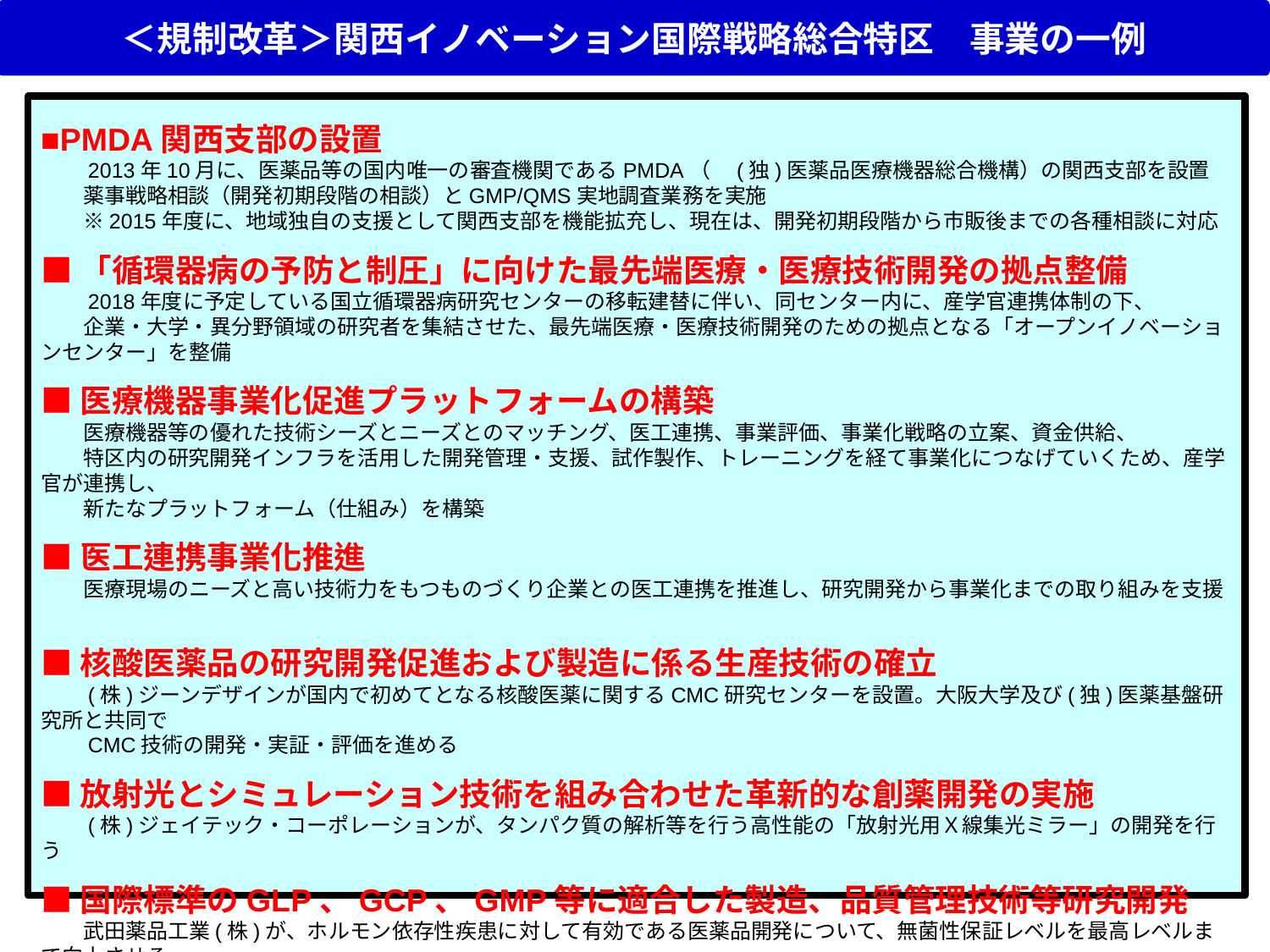

＜規制改革＞関西イノベーション国際戦略総合特区　事業の一例

■PMDA関西支部の設置
　　2013年10月に、医薬品等の国内唯一の審査機関であるPMDA（　(独)医薬品医療機器総合機構）の関西支部を設置
　　薬事戦略相談（開発初期段階の相談）とGMP/QMS実地調査業務を実施
　　※2015年度に、地域独自の支援として関西支部を機能拡充し、現在は、開発初期段階から市販後までの各種相談に対応

■「循環器病の予防と制圧」に向けた最先端医療・医療技術開発の拠点整備
　　2018年度に予定している国立循環器病研究センターの移転建替に伴い、同センター内に、産学官連携体制の下、
　　企業・大学・異分野領域の研究者を集結させた、最先端医療・医療技術開発のための拠点となる「オープンイノベーションセンター」を整備

■医療機器事業化促進プラットフォームの構築
　　医療機器等の優れた技術シーズとニーズとのマッチング、医工連携、事業評価、事業化戦略の立案、資金供給、
　　特区内の研究開発インフラを活用した開発管理・支援、試作製作、トレーニングを経て事業化につなげていくため、産学官が連携し、
　　新たなプラットフォーム（仕組み）を構築

■医工連携事業化推進
　　医療現場のニーズと高い技術力をもつものづくり企業との医工連携を推進し、研究開発から事業化までの取り組みを支援

■核酸医薬品の研究開発促進および製造に係る生産技術の確立
　　(株)ジーンデザインが国内で初めてとなる核酸医薬に関するCMC研究センターを設置。大阪大学及び(独)医薬基盤研究所と共同で
　　CMC技術の開発・実証・評価を進める

■放射光とシミュレーション技術を組み合わせた革新的な創薬開発の実施
　　(株)ジェイテック・コーポレーションが、タンパク質の解析等を行う高性能の「放射光用Ｘ線集光ミラー」の開発を行う

■国際標準のGLP、GCP、GMP等に適合した製造、品質管理技術等研究開発
　　武田薬品工業(株)が、ホルモン依存性疾患に対して有効である医薬品開発について、無菌性保証レベルを最高レベルまで向上させる
　　機器等を導入し、世界的な薬事規制の厳格化に対応しうる製造プロセス設備を整備する